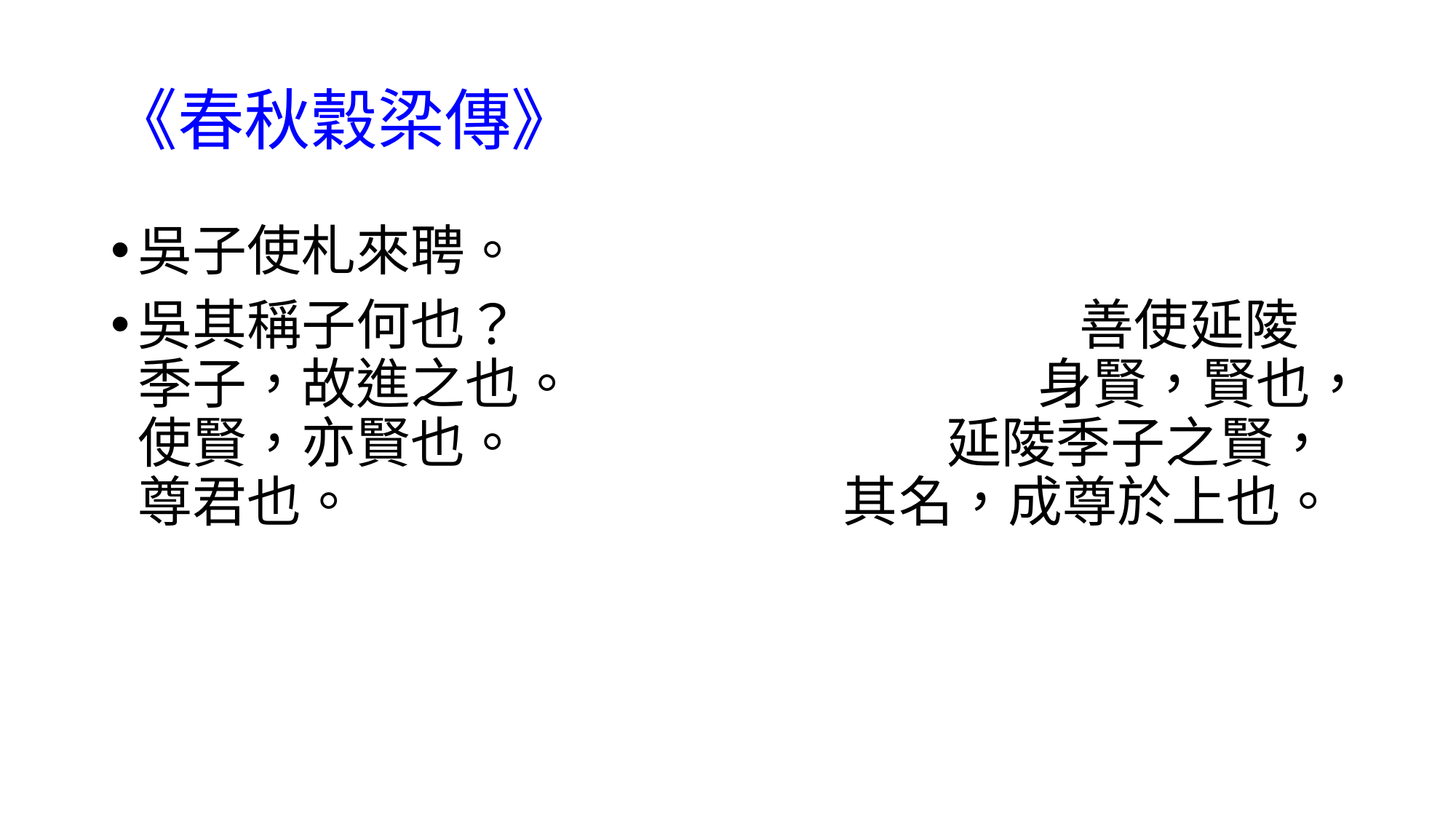

# 《春秋穀梁傳》
吳子使札來聘。
吳其稱子何也？                                              善使延陵季子，故進之也。                                      身賢，賢也，使賢，亦賢也。                                   延陵季子之賢，尊君也。                                        其名，成尊於上也。